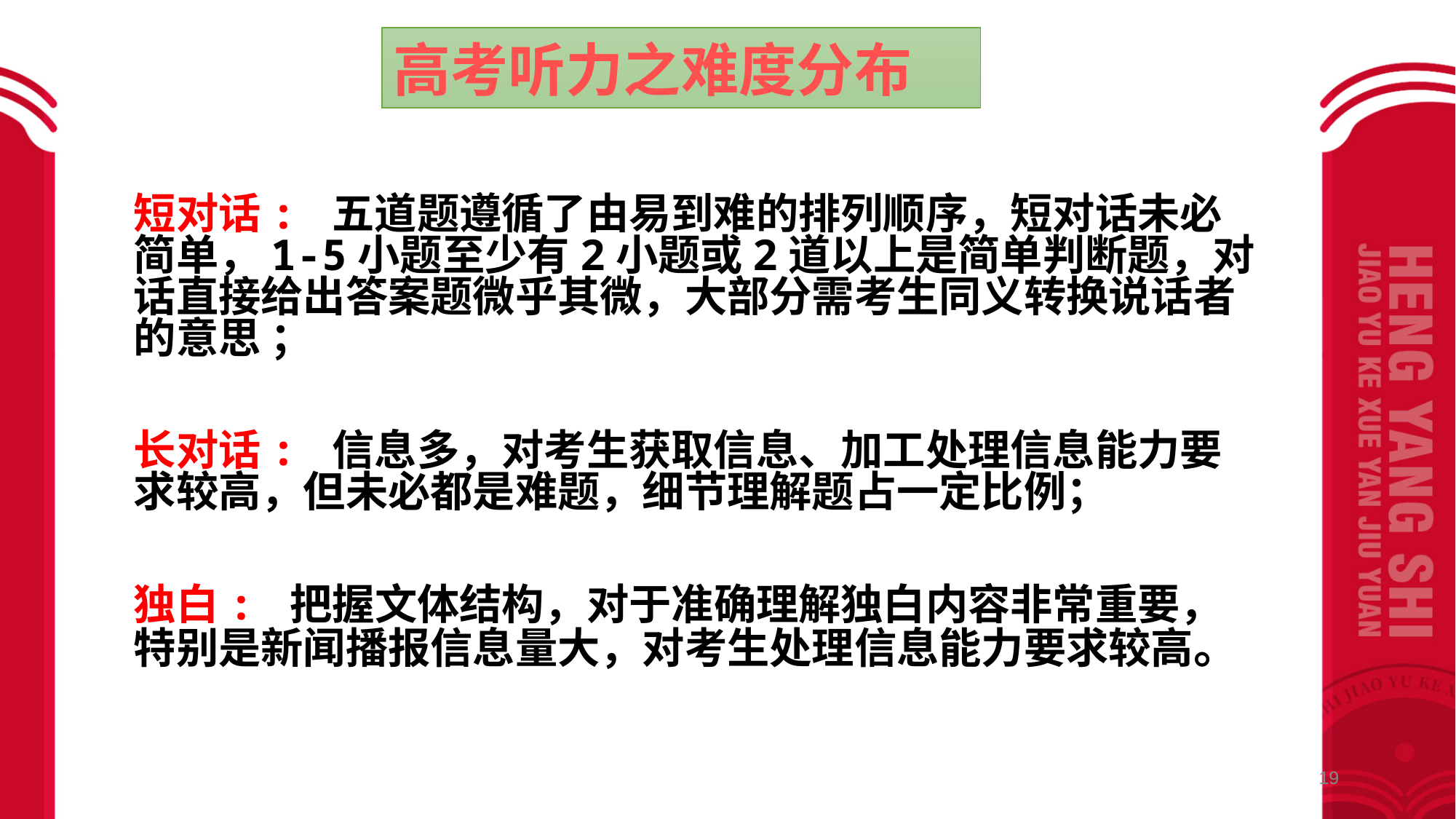

高考听力之难度分布
短对话: 五道题遵循了由易到难的排列顺序，短对话未必简单，1-5小题至少有2小题或2道以上是简单判断题，对话直接给出答案题微乎其微，大部分需考生同义转换说话者的意思 ；

长对话: 信息多，对考生获取信息、加工处理信息能力要求较高，但未必都是难题，细节理解题占一定比例；

独白: 把握文体结构，对于准确理解独白内容非常重要，特别是新闻播报信息量大，对考生处理信息能力要求较高。

19